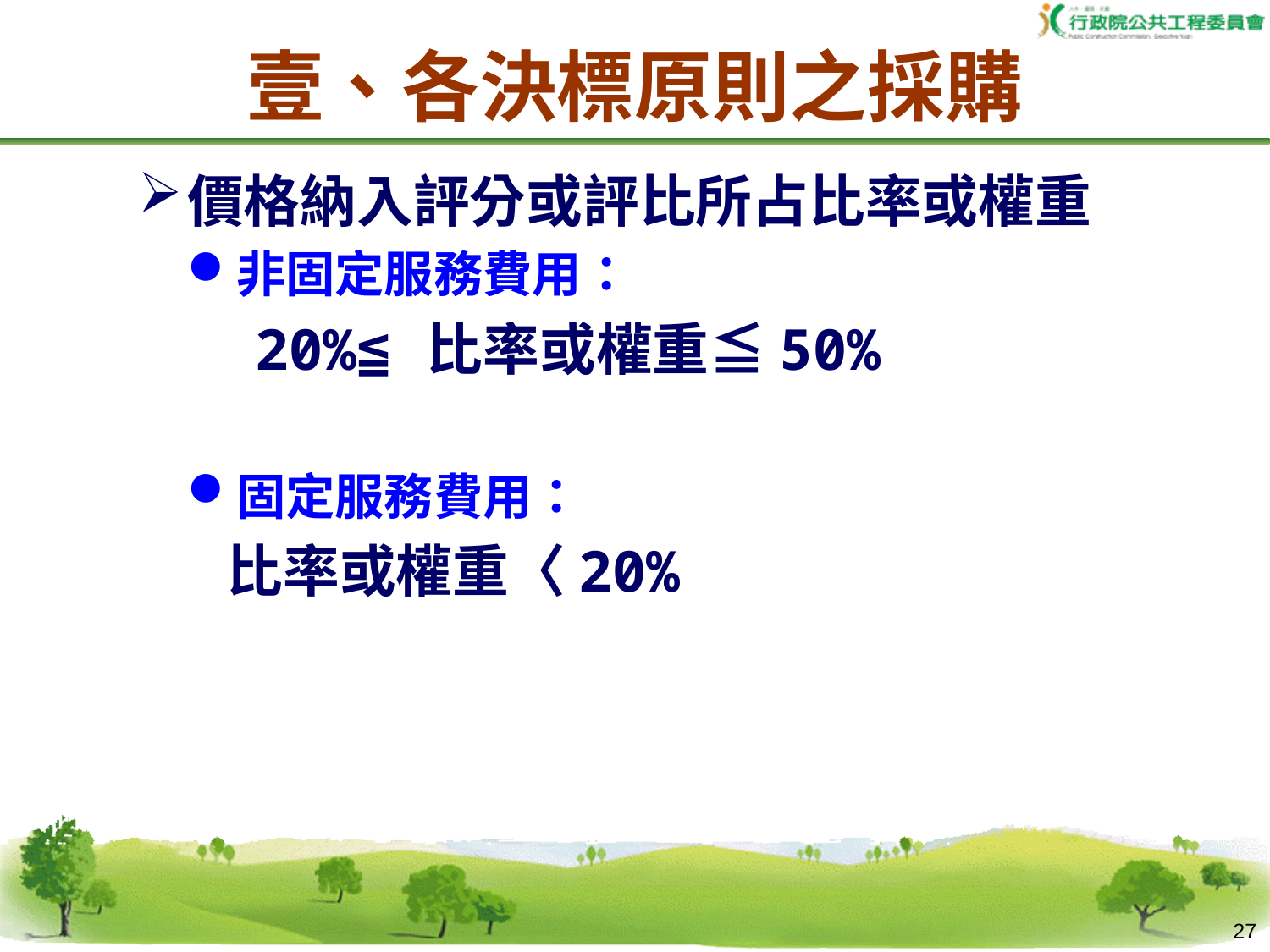

壹、各決標原則之採購
價格納入評分或評比所占比率或權重
非固定服務費用：
  20%≦比率或權重≦50%

固定服務費用：
  比率或權重〈20%

27